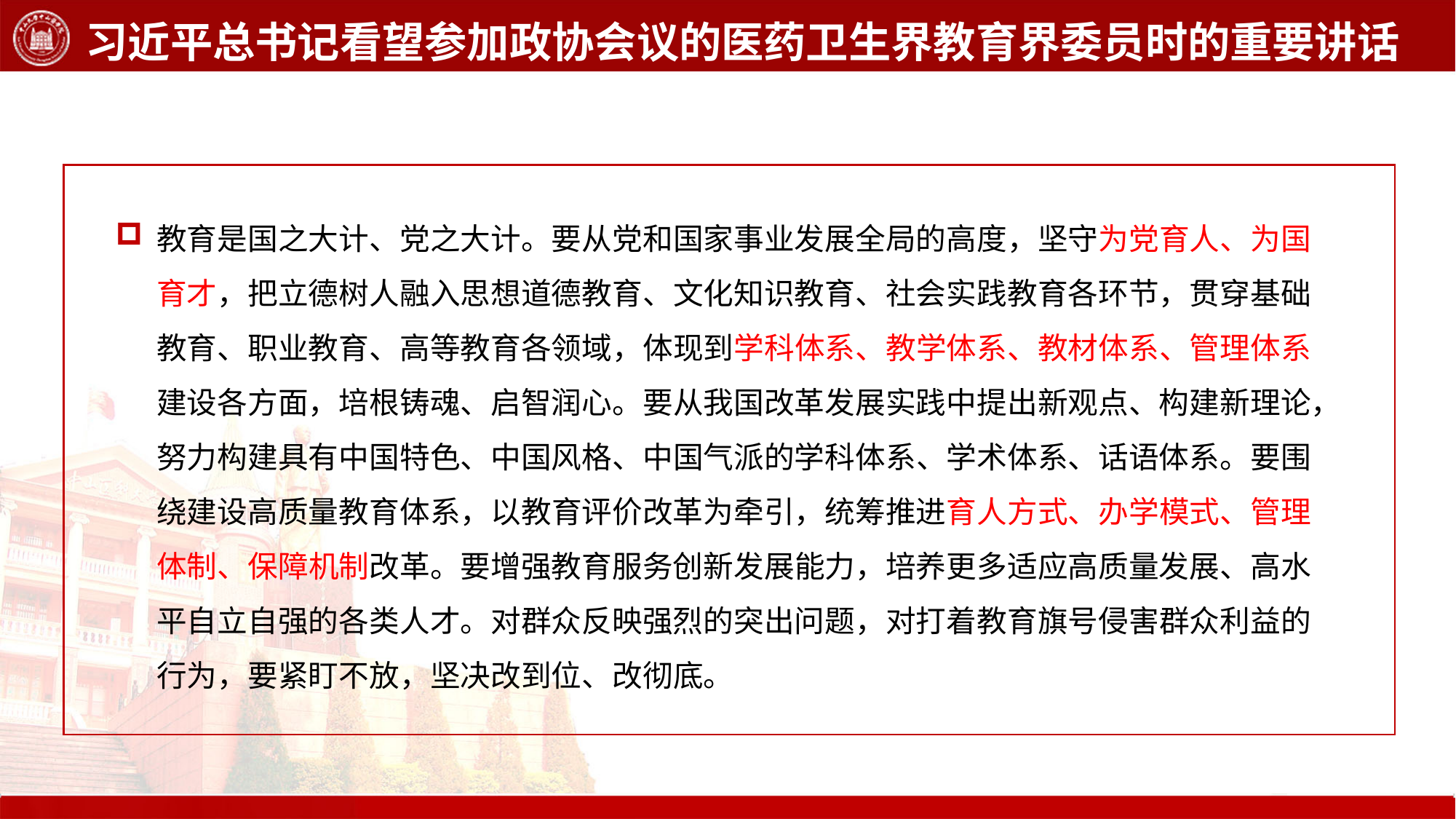

习近平总书记看望参加政协会议的医药卫生界教育界委员时的重要讲话

教育是国之大计、党之大计。要从党和国家事业发展全局的高度，坚守为党育人、为国育才，把立德树人融入思想道德教育、文化知识教育、社会实践教育各环节，贯穿基础教育、职业教育、高等教育各领域，体现到学科体系、教学体系、教材体系、管理体系建设各方面，培根铸魂、启智润心。要从我国改革发展实践中提出新观点、构建新理论，努力构建具有中国特色、中国风格、中国气派的学科体系、学术体系、话语体系。要围绕建设高质量教育体系，以教育评价改革为牵引，统筹推进育人方式、办学模式、管理体制、保障机制改革。要增强教育服务创新发展能力，培养更多适应高质量发展、高水平自立自强的各类人才。对群众反映强烈的突出问题，对打着教育旗号侵害群众利益的行为，要紧盯不放，坚决改到位、改彻底。